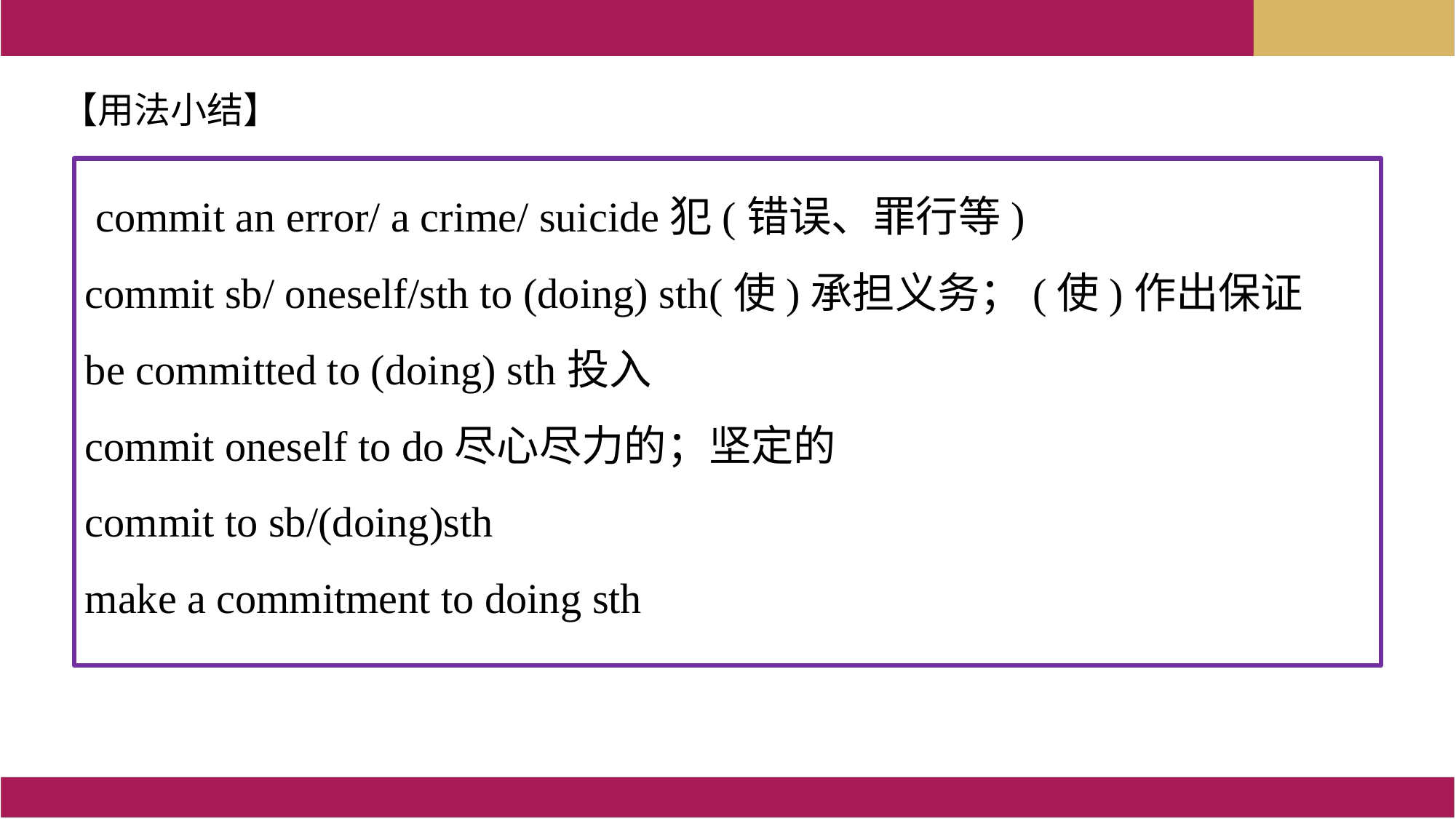

【用法小结】

 commit an error/ a crime/ suicide犯(错误、罪行等)
commit sb/ oneself/sth to (doing) sth(使)承担义务；(使)作出保证
be committed to (doing) sth投入
commit oneself to do尽心尽力的；坚定的
commit to sb/(doing)sth
make a commitment to doing sth